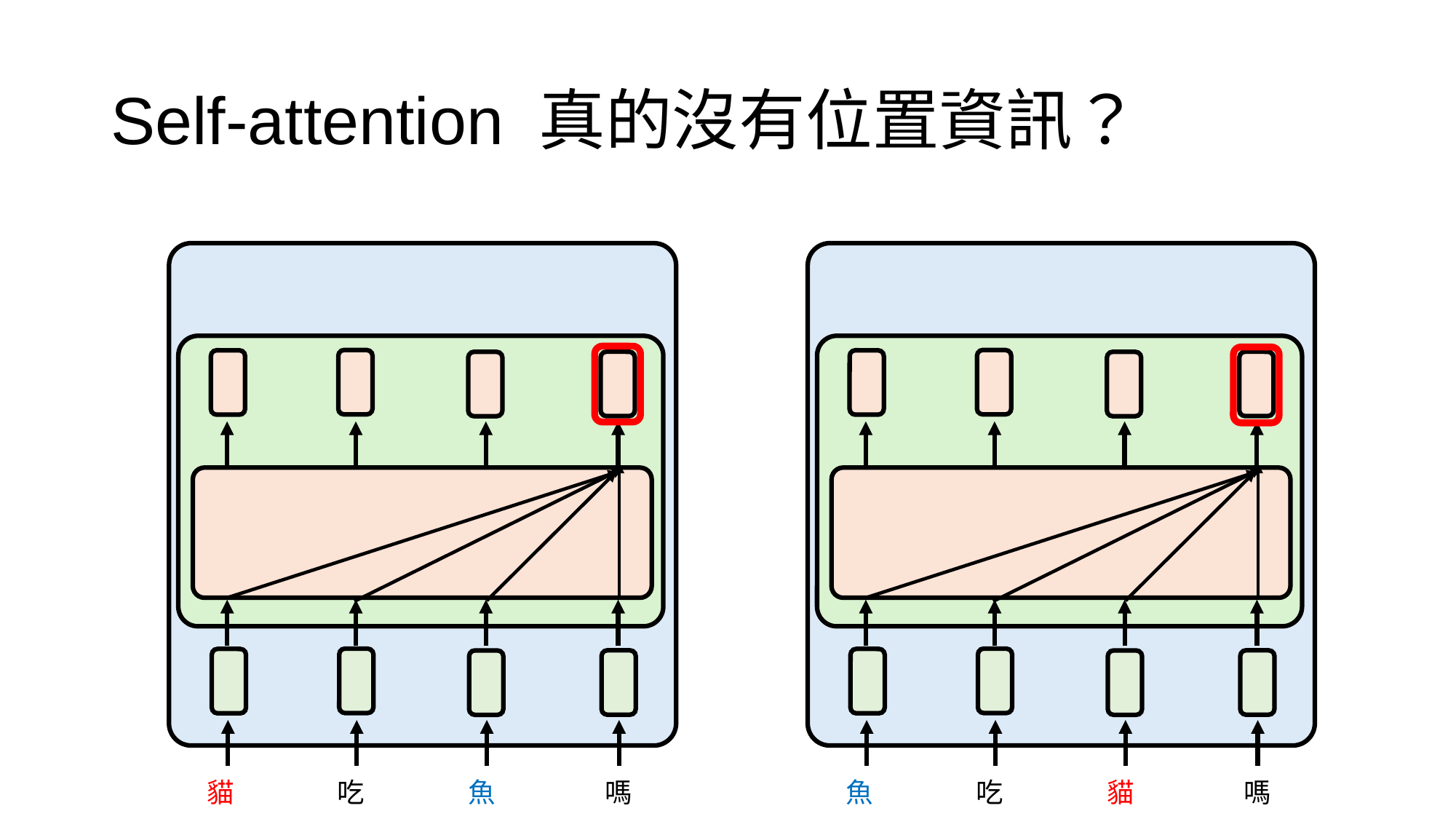

# Self-attention 真的沒有位置資訊？

貓
吃
魚
嗎
魚
吃
貓
嗎